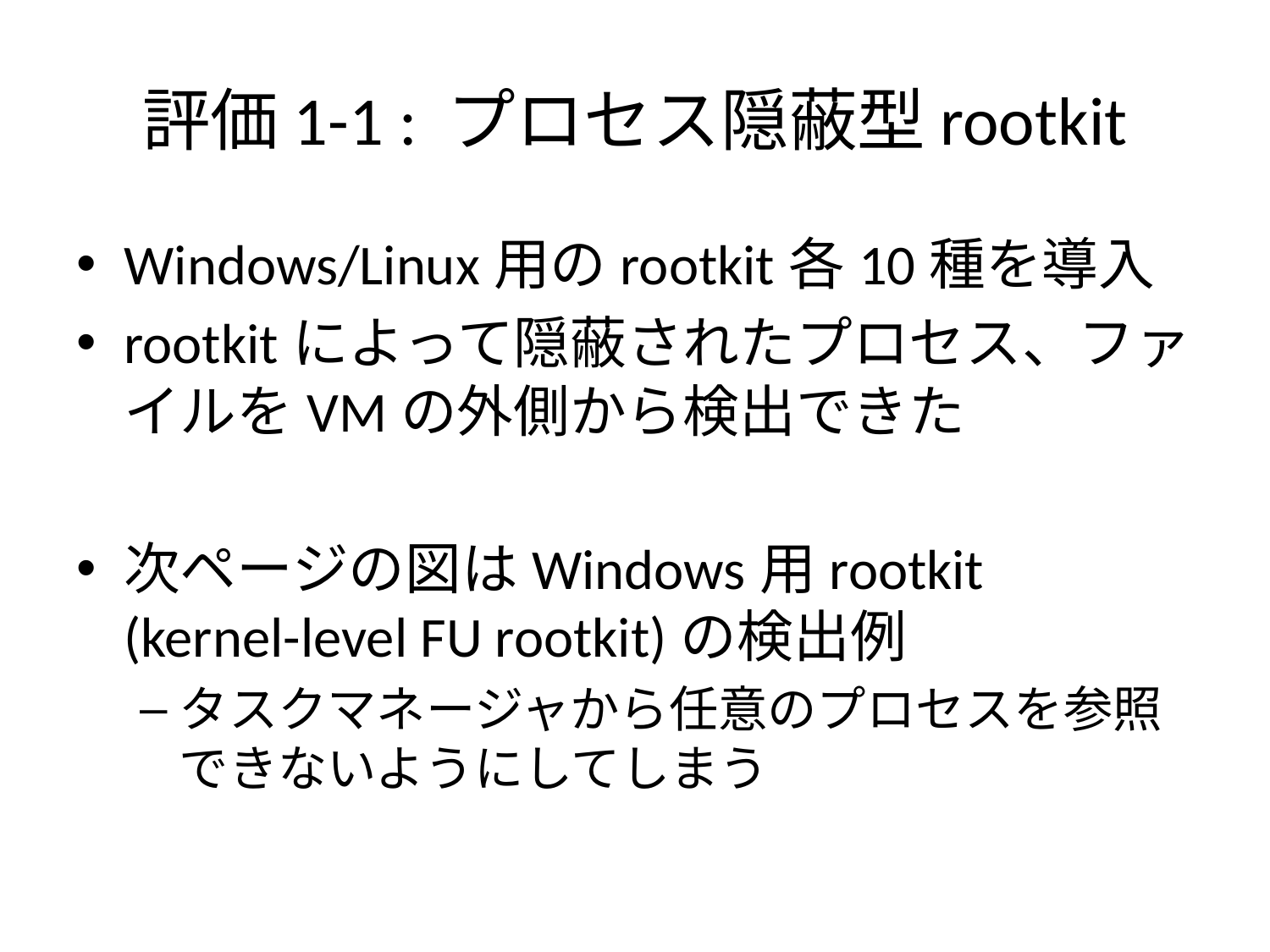

# 評価1-1 : プロセス隠蔽型rootkit
Windows/Linux用のrootkit各10種を導入
rootkitによって隠蔽されたプロセス、ファイルをVMの外側から検出できた

次ページの図はWindows用rootkit
(kernel-level FU rootkit)の検出例
タスクマネージャから任意のプロセスを参照できないようにしてしまう